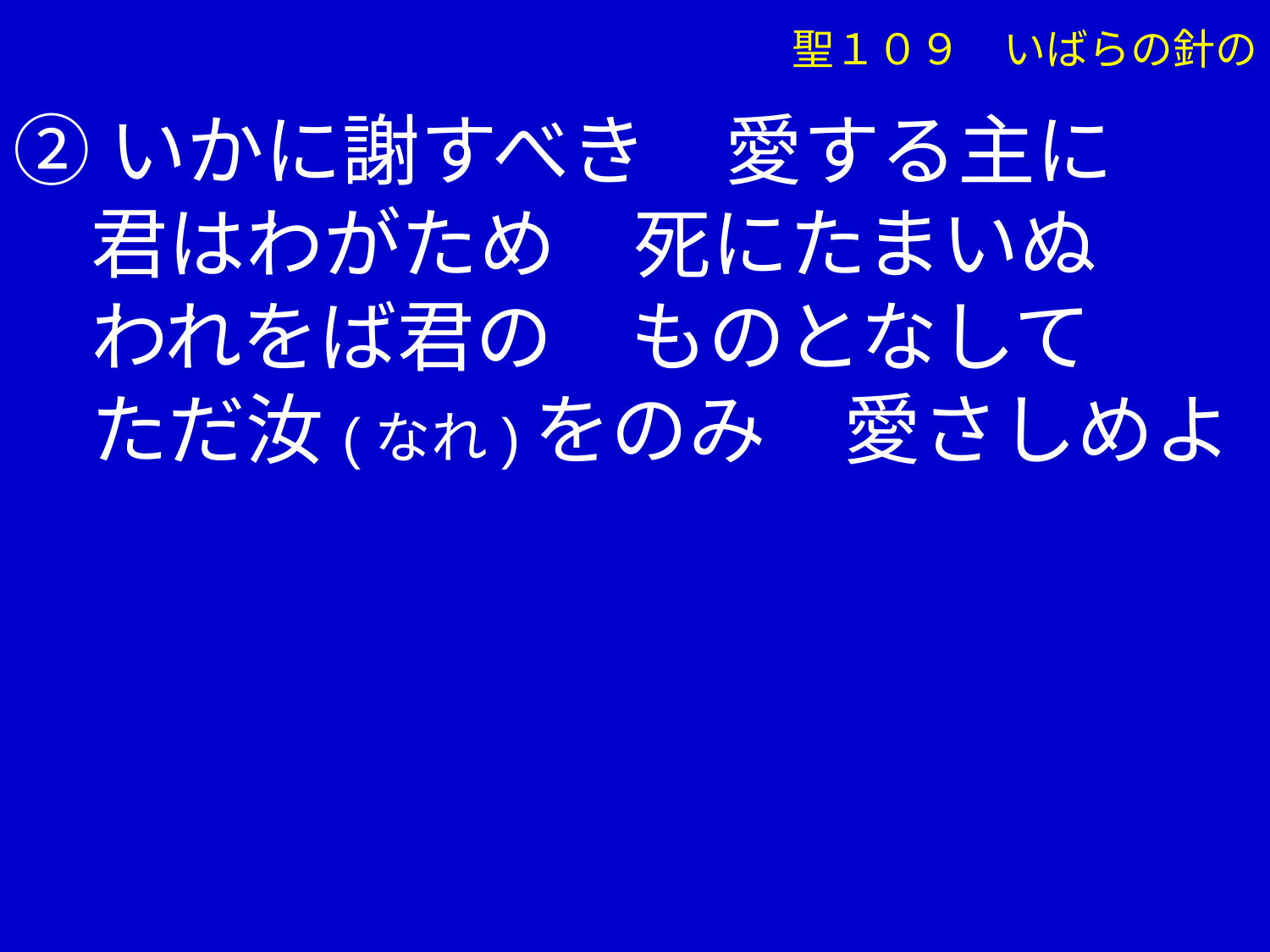

②いかに謝すべき　愛する主に
　君はわがため　死にたまいぬ
　われをば君の　ものとなして
　ただ汝(なれ)をのみ　愛さしめよ

聖１０９　いばらの針の